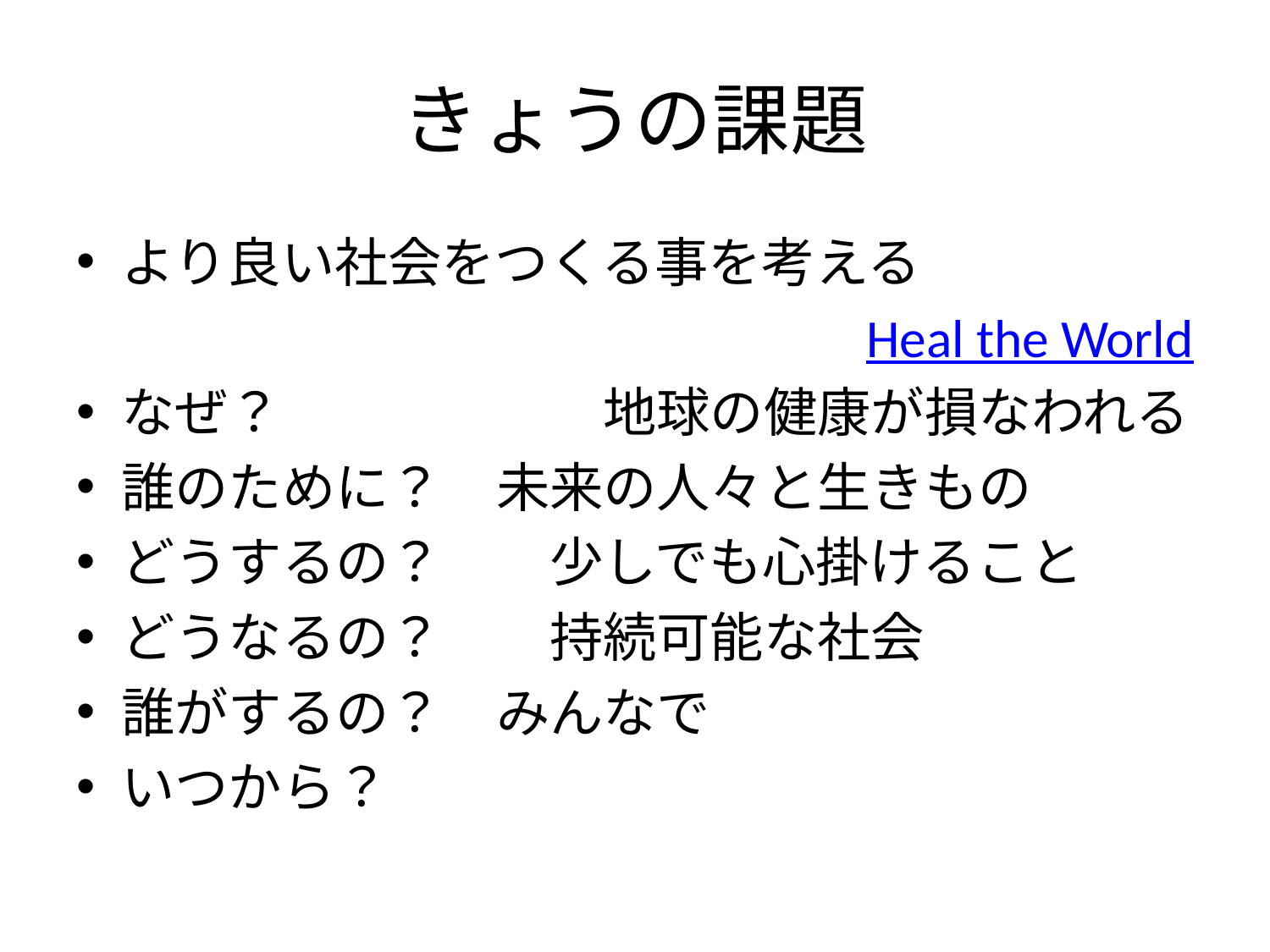

# きょうの課題
より良い社会をつくる事を考える
　Heal the World
なぜ？　　　　　　地球の健康が損なわれる
誰のために？　未来の人々と生きもの
どうするの？　　少しでも心掛けること
どうなるの？　　持続可能な社会
誰がするの？　みんなで
いつから？